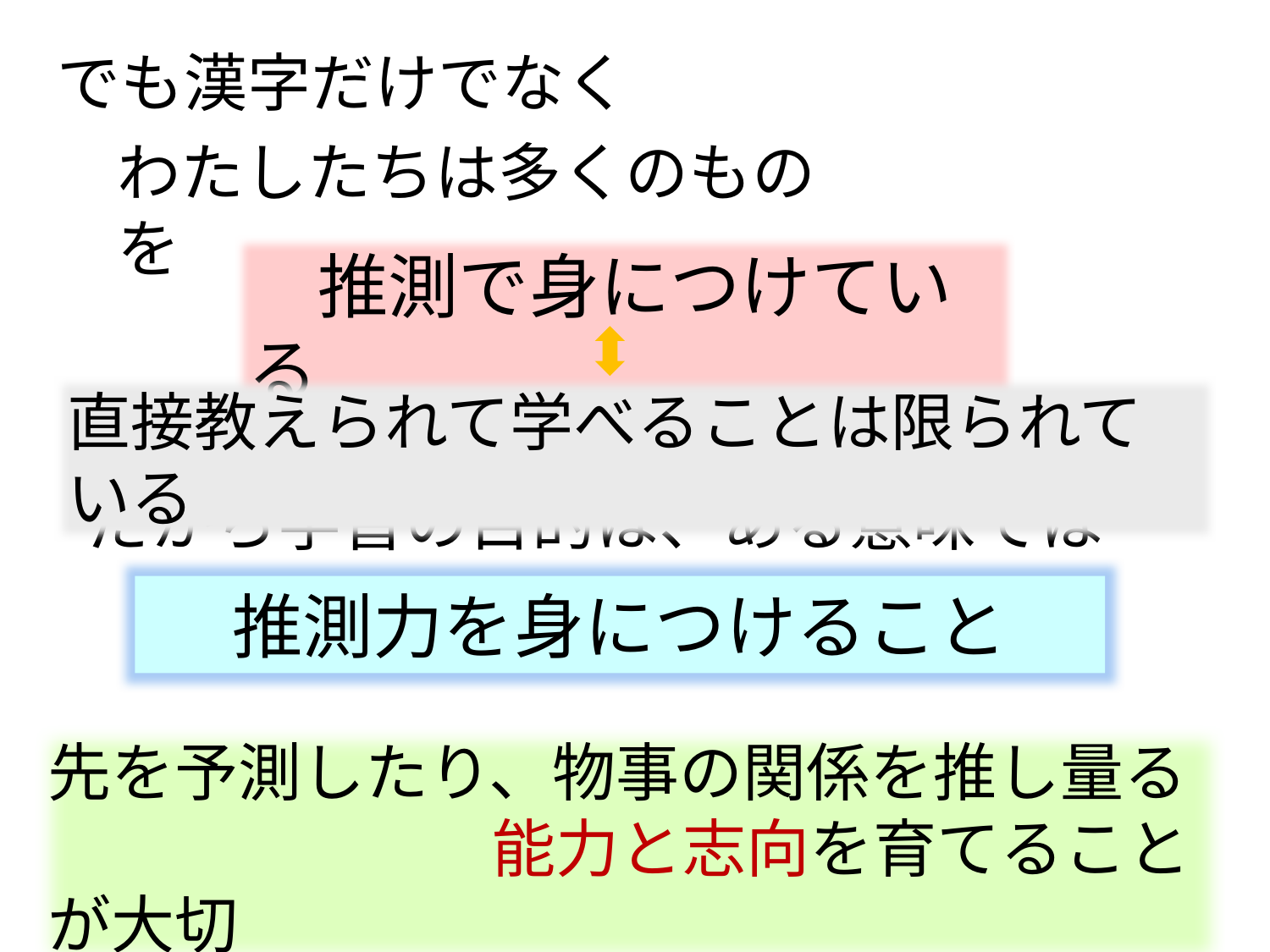

でも漢字だけでなく
わたしたちは多くのものを
　推測で身につけている

直接教えられて学べることは限られている
だから学習の目的は、ある意味では
推測力を身につけること
先を予測したり、物事の関係を推し量る
　　　　　　　能力と志向を育てることが大切